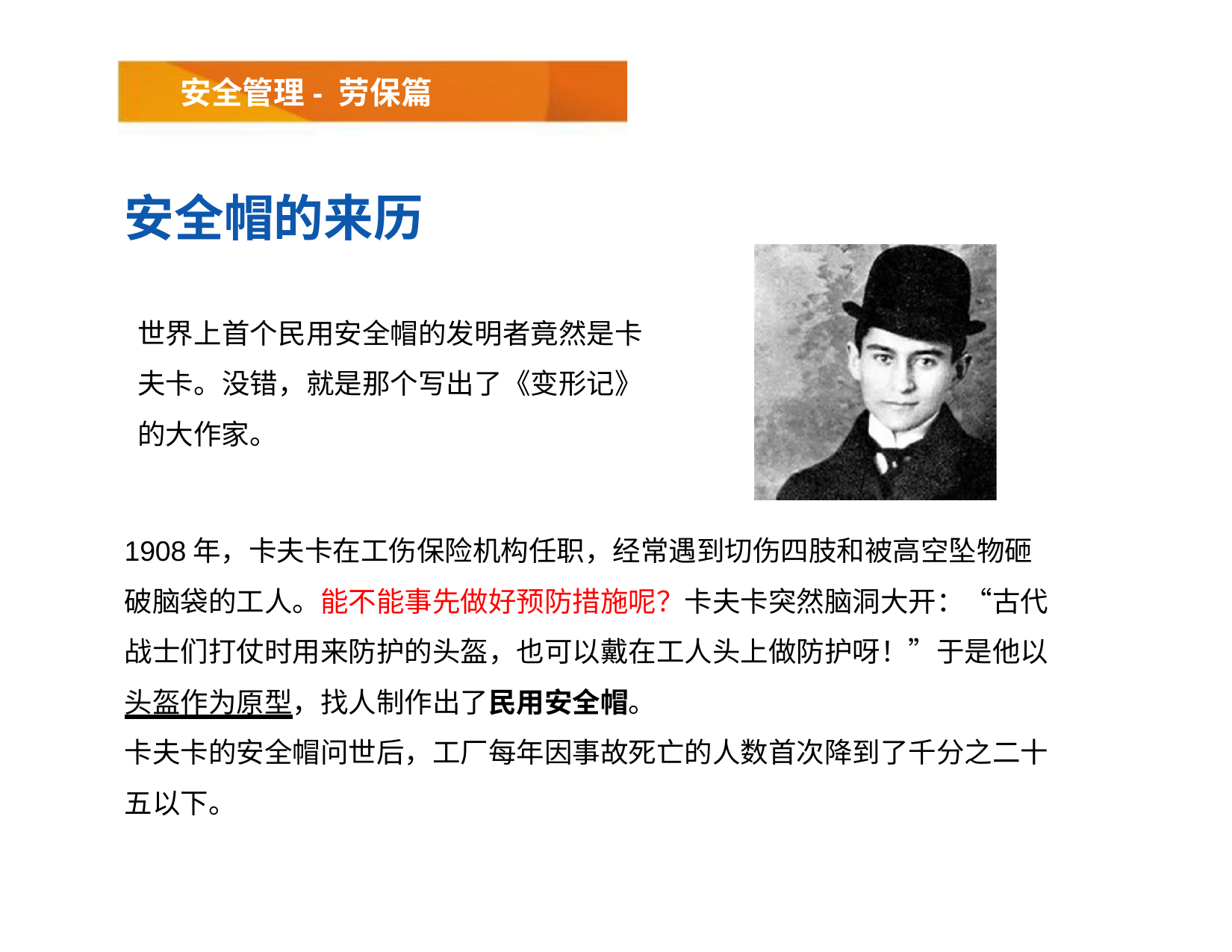

# 安全管理- 劳保篇
安全帽的来历

世界上首个民用安全帽的发明者竟然是卡 夫卡。没错，就是那个写出了《变形记》 的大作家。

1908年，卡夫卡在工伤保险机构任职，经常遇到切伤四肢和被高空坠物砸 破脑袋的工人。能不能事先做好预防措施呢？卡夫卡突然脑洞大开：“古代 战士们打仗时用来防护的头盔，也可以戴在工人头上做防护呀！”于是他以 头盔作为原型，找人制作出了民用安全帽。
卡夫卡的安全帽问世后，工厂每年因事故死亡的人数首次降到了千分之二十 五以下。